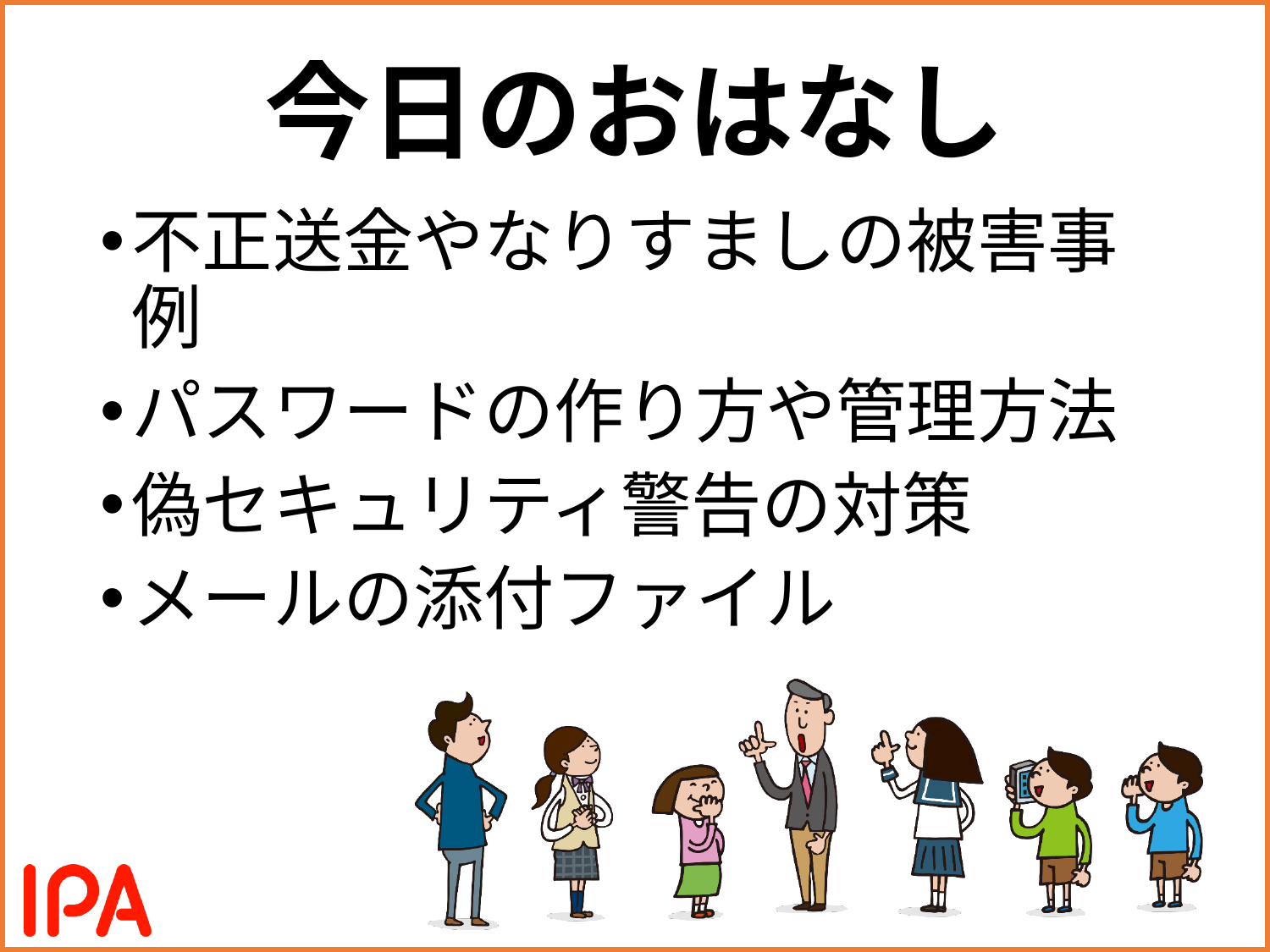

# 今日のおはなし
不正送金やなりすましの被害事例
パスワードの作り方や管理方法
偽セキュリティ警告の対策
メールの添付ファイル